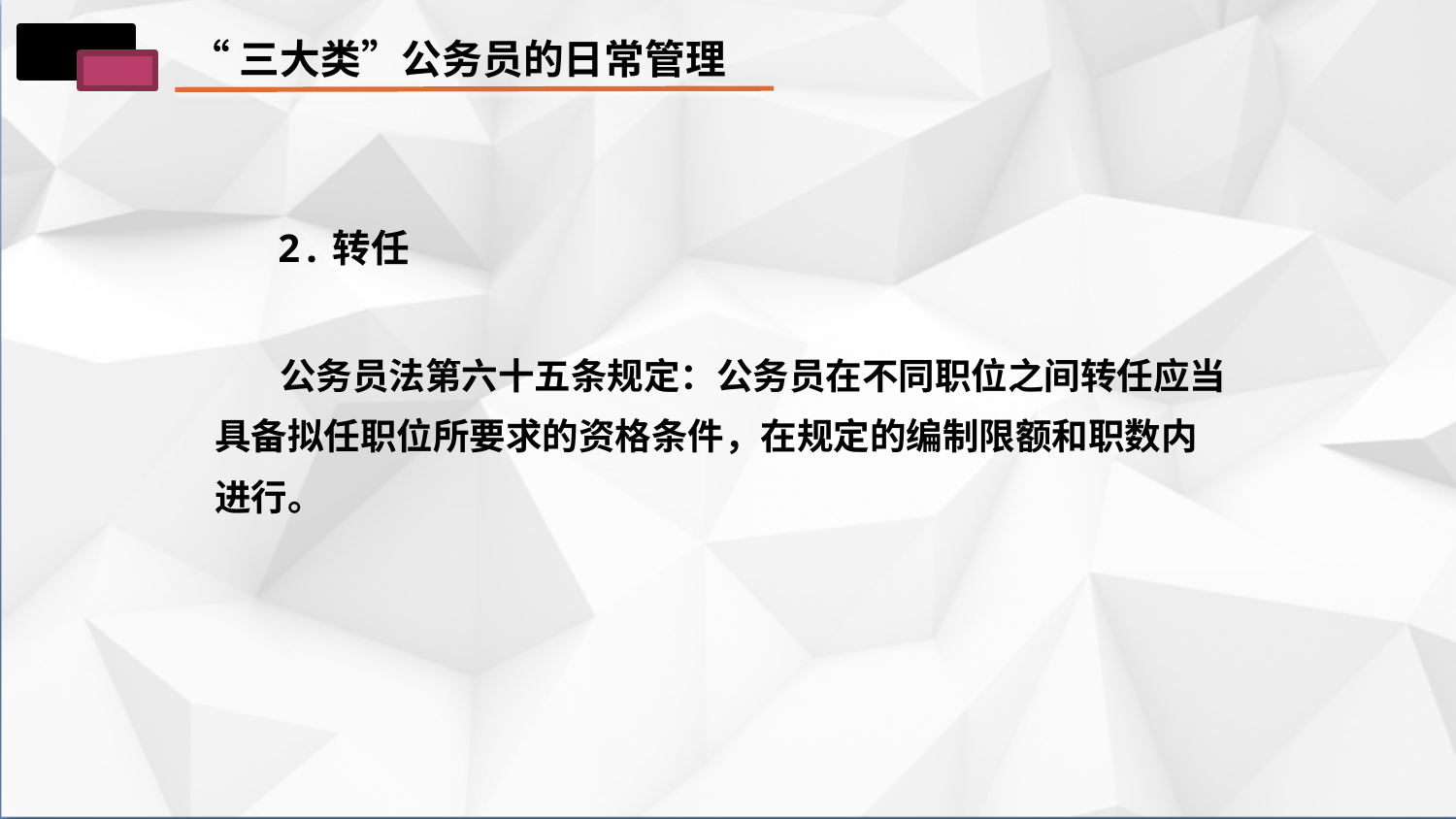

“三大类”公务员的日常管理

    2.转任
公务员法第六十五条规定：公务员在不同职位之间转任应当具备拟任职位所要求的资格条件，在规定的编制限额和职数内进行。